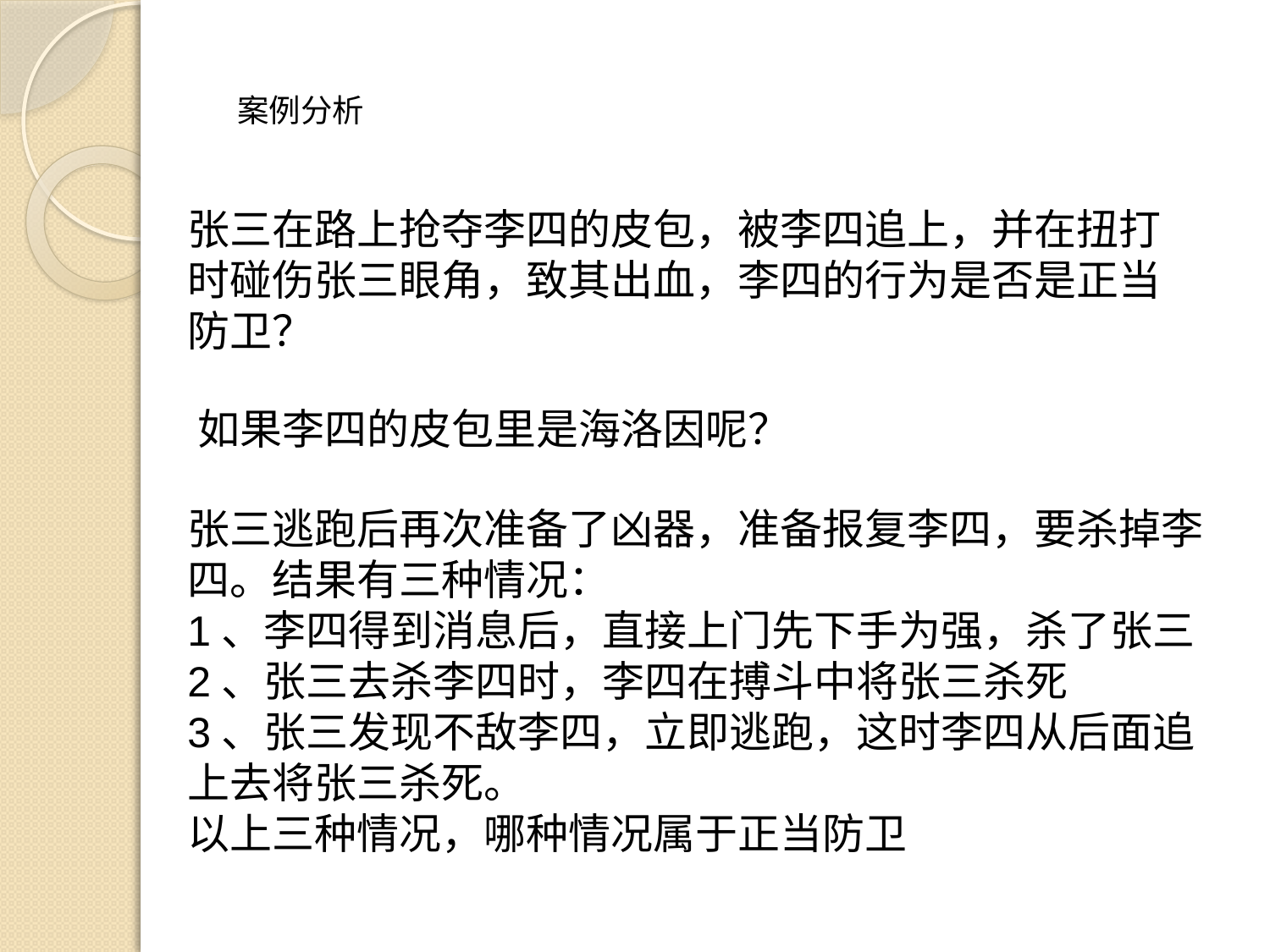

案例分析
张三在路上抢夺李四的皮包，被李四追上，并在扭打时碰伤张三眼角，致其出血，李四的行为是否是正当防卫？
如果李四的皮包里是海洛因呢？
张三逃跑后再次准备了凶器，准备报复李四，要杀掉李四。结果有三种情况：
1、李四得到消息后，直接上门先下手为强，杀了张三
2、张三去杀李四时，李四在搏斗中将张三杀死
3、张三发现不敌李四，立即逃跑，这时李四从后面追上去将张三杀死。
以上三种情况，哪种情况属于正当防卫